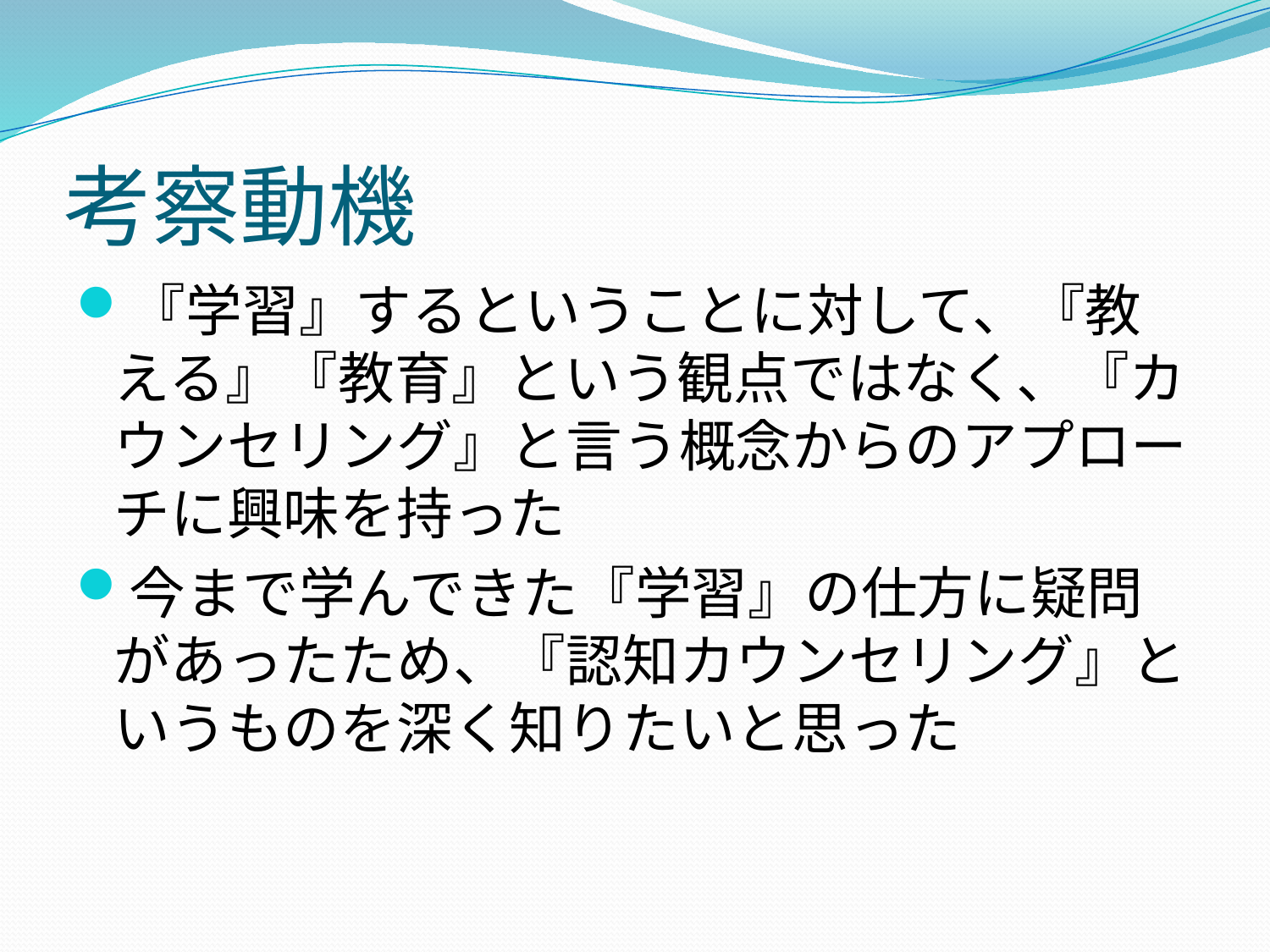

# 考察動機
『学習』するということに対して、『教える』『教育』という観点ではなく、『カウンセリング』と言う概念からのアプローチに興味を持った
今まで学んできた『学習』の仕方に疑問があったため、『認知カウンセリング』というものを深く知りたいと思った